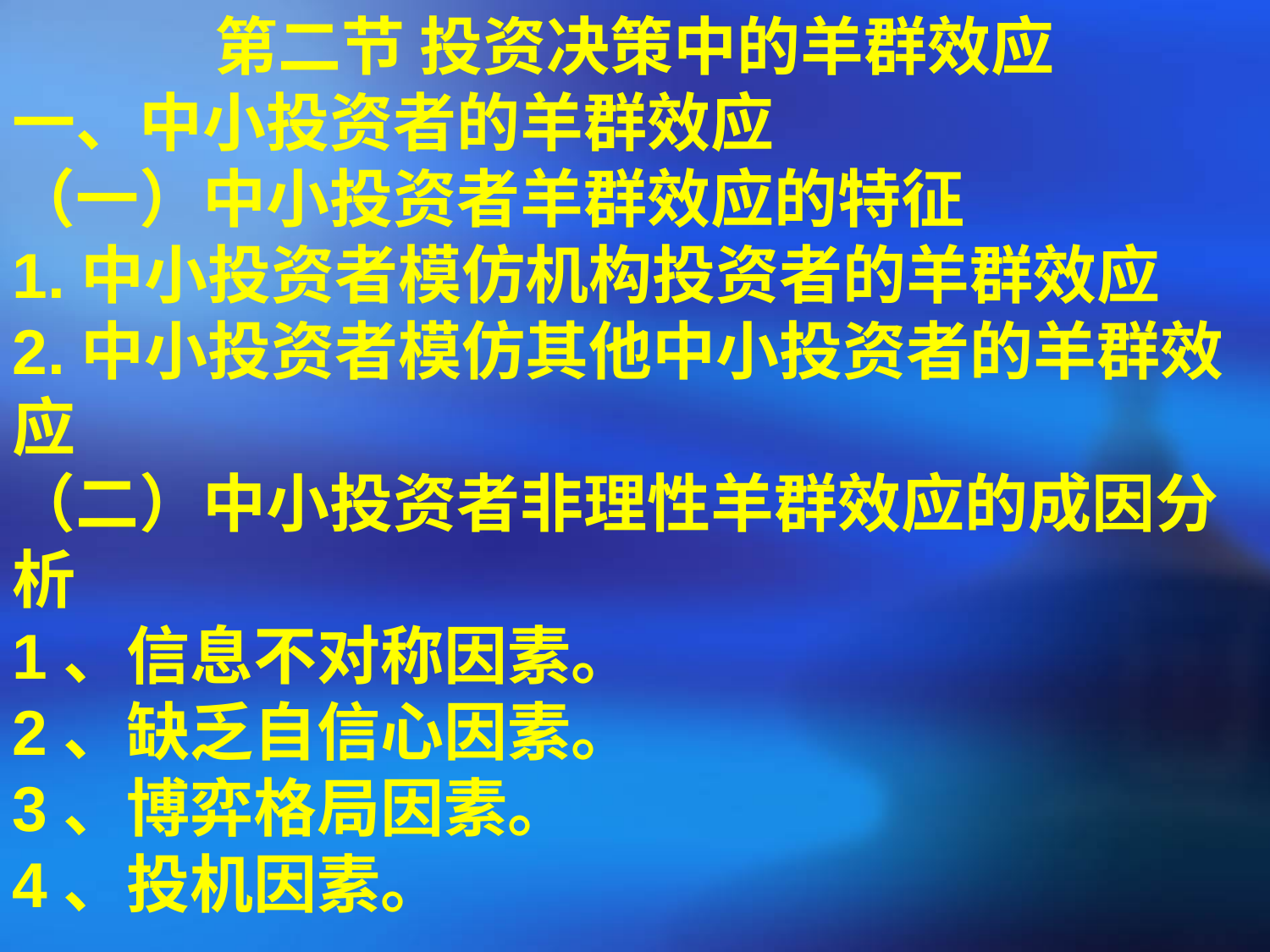

第二节 投资决策中的羊群效应
一、中小投资者的羊群效应
（一）中小投资者羊群效应的特征
1.中小投资者模仿机构投资者的羊群效应
2.中小投资者模仿其他中小投资者的羊群效应
（二）中小投资者非理性羊群效应的成因分析
1、信息不对称因素。
2、缺乏自信心因素。
3、博弈格局因素。
4、投机因素。